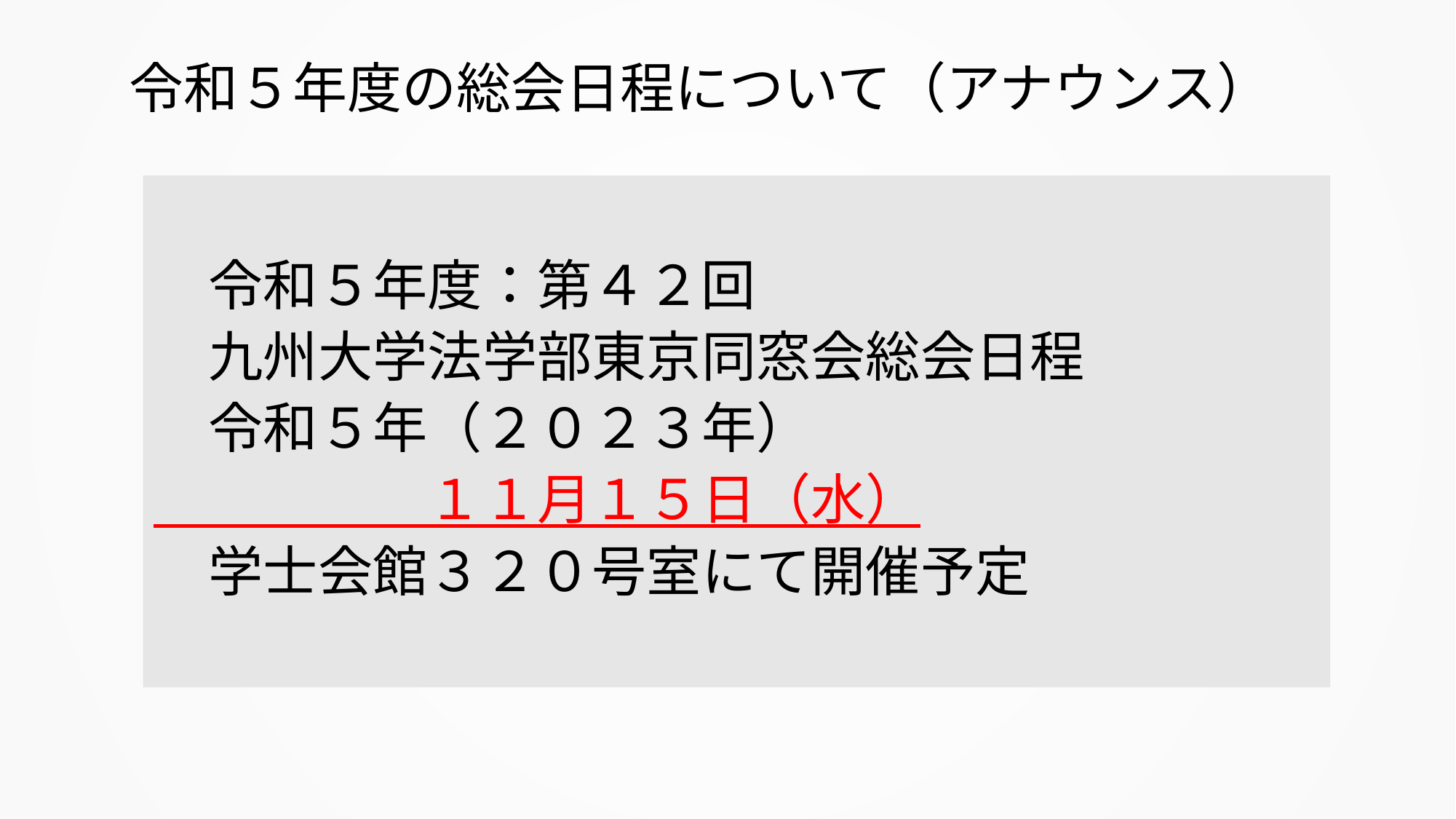

# 令和５年度の総会日程について（アナウンス）

　令和５年度：第４２回
　九州大学法学部東京同窓会総会日程
　令和５年（２０２３年）
　　　　　１１月１５日（水）
　学士会館３２０号室にて開催予定